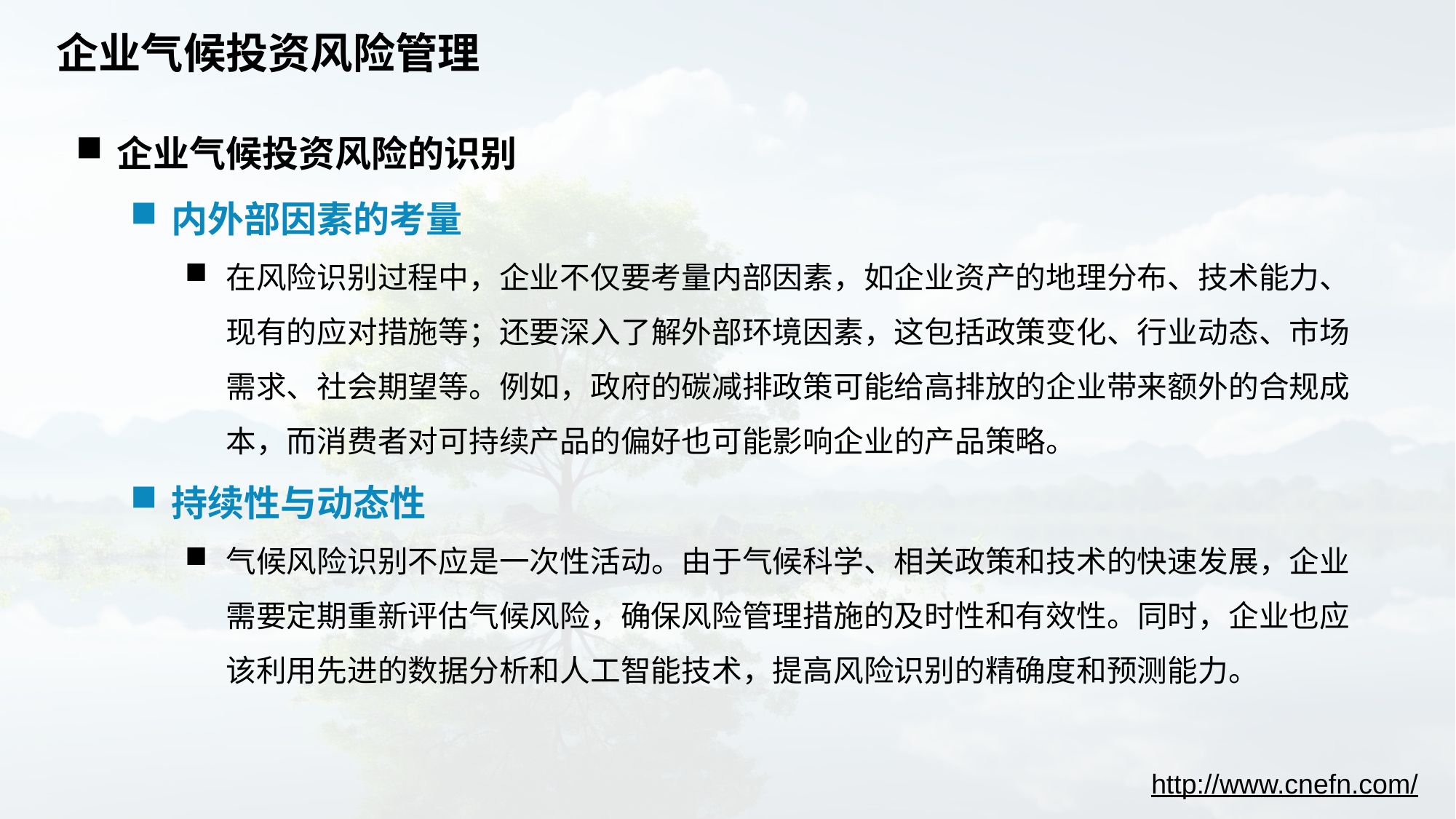

# 企业气候投资风险管理
企业气候投资风险的识别
内外部因素的考量
在风险识别过程中，企业不仅要考量内部因素，如企业资产的地理分布、技术能力、现有的应对措施等；还要深入了解外部环境因素，这包括政策变化、行业动态、市场需求、社会期望等。例如，政府的碳减排政策可能给高排放的企业带来额外的合规成本，而消费者对可持续产品的偏好也可能影响企业的产品策略。
持续性与动态性
气候风险识别不应是一次性活动。由于气候科学、相关政策和技术的快速发展，企业需要定期重新评估气候风险，确保风险管理措施的及时性和有效性。同时，企业也应该利用先进的数据分析和人工智能技术，提高风险识别的精确度和预测能力。